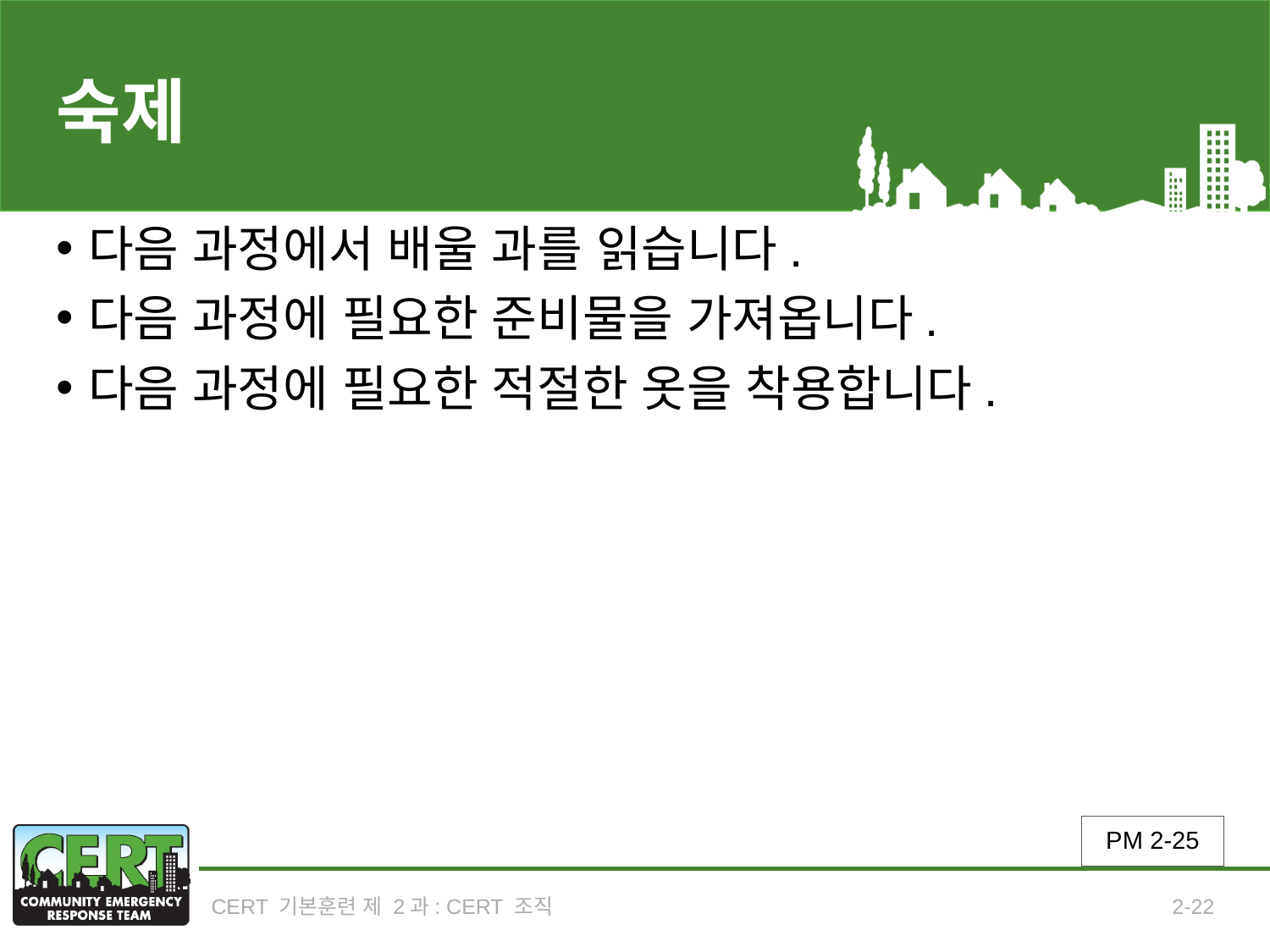

# 숙제
다음 과정에서 배울 과를 읽습니다.
다음 과정에 필요한 준비물을 가져옵니다.
다음 과정에 필요한 적절한 옷을 착용합니다.
PM 2-25
CERT 기본훈련 제 2과: CERT 조직
2-22